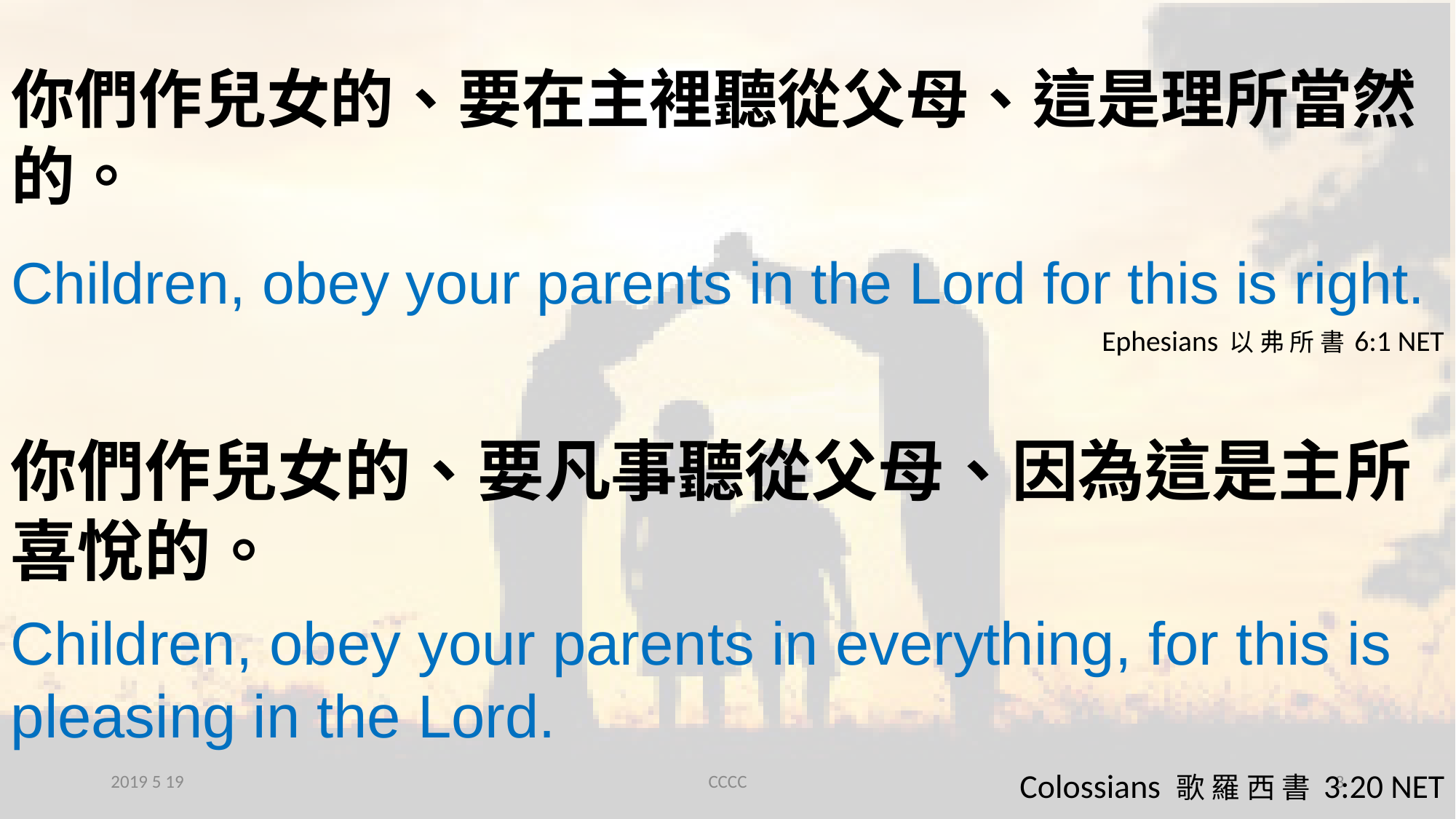

你們作兒女的、要在主裡聽從父母、這是理所當然的。

Children, obey your parents in the Lord for this is right.
Ephesians 以 弗 所 書 6:1 NET
你們作兒女的、要凡事聽從父母、因為這是主所喜悅的。
Children, obey your parents in everything, for this is pleasing in the Lord.
Colossians 歌 羅 西 書 3:20 NET
2019 5 19
CCCC
3